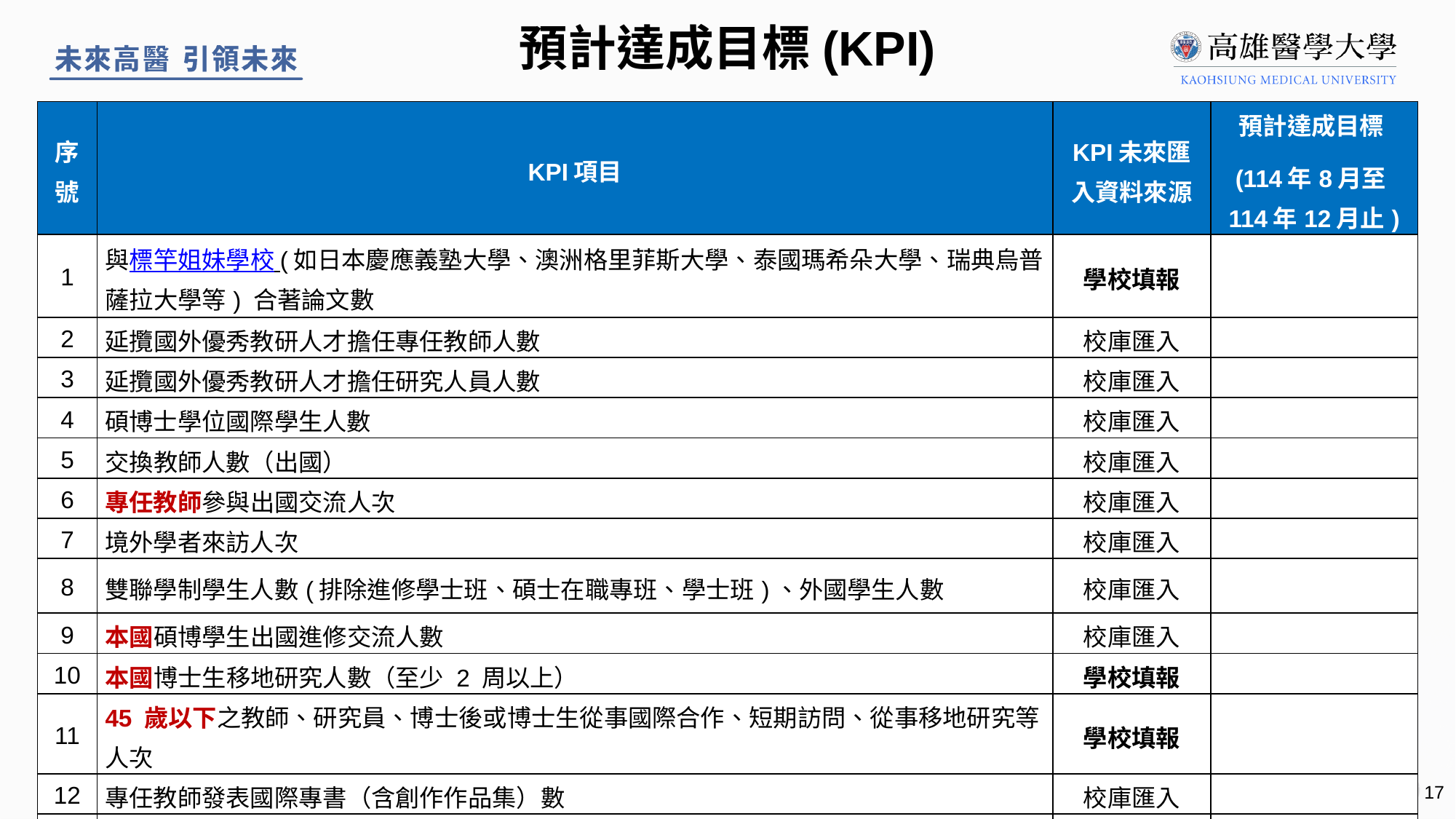

預計達成目標(KPI)
| 序號 | KPI項目 | KPI未來匯入資料來源 | 預計達成目標 (114年8月至114年12月止) |
| --- | --- | --- | --- |
| 1 | 與標竿姐妹學校 (如日本慶應義塾大學、澳洲格里菲斯大學、泰國瑪希朵大學、瑞典烏普薩拉大學等) 合著論文數 | 學校填報 |  |
| 2 | 延攬國外優秀教研人才擔任專任教師人數 | 校庫匯入 |  |
| 3 | 延攬國外優秀教研人才擔任研究人員人數 | 校庫匯入 |  |
| 4 | 碩博士學位國際學生人數 | 校庫匯入 |  |
| 5 | 交換教師人數（出國） | 校庫匯入 |  |
| 6 | 專任教師參與出國交流人次 | 校庫匯入 |  |
| 7 | 境外學者來訪人次 | 校庫匯入 |  |
| 8 | 雙聯學制學生人數(排除進修學士班、碩士在職專班、學士班)、外國學生人數 | 校庫匯入 |  |
| 9 | 本國碩博學生出國進修交流人數 | 校庫匯入 |  |
| 10 | 本國博士生移地研究人數（至少 2 周以上） | 學校填報 |  |
| 11 | 45 歲以下之教師、研究員、博士後或博士生從事國際合作、短期訪問、從事移地研究等人次 | 學校填報 |  |
| 12 | 專任教師發表國際專書（含創作作品集）數 | 校庫匯入 |  |
| 13 | SCIE、SSCI、A&HCI、EI、TSSCI、THCI 等期刊論文數(須為國際合作/著) | 學校填報 |  |
| 14 | 與國外進行學術合作交流計畫件數 | 校庫匯入 |  |
17